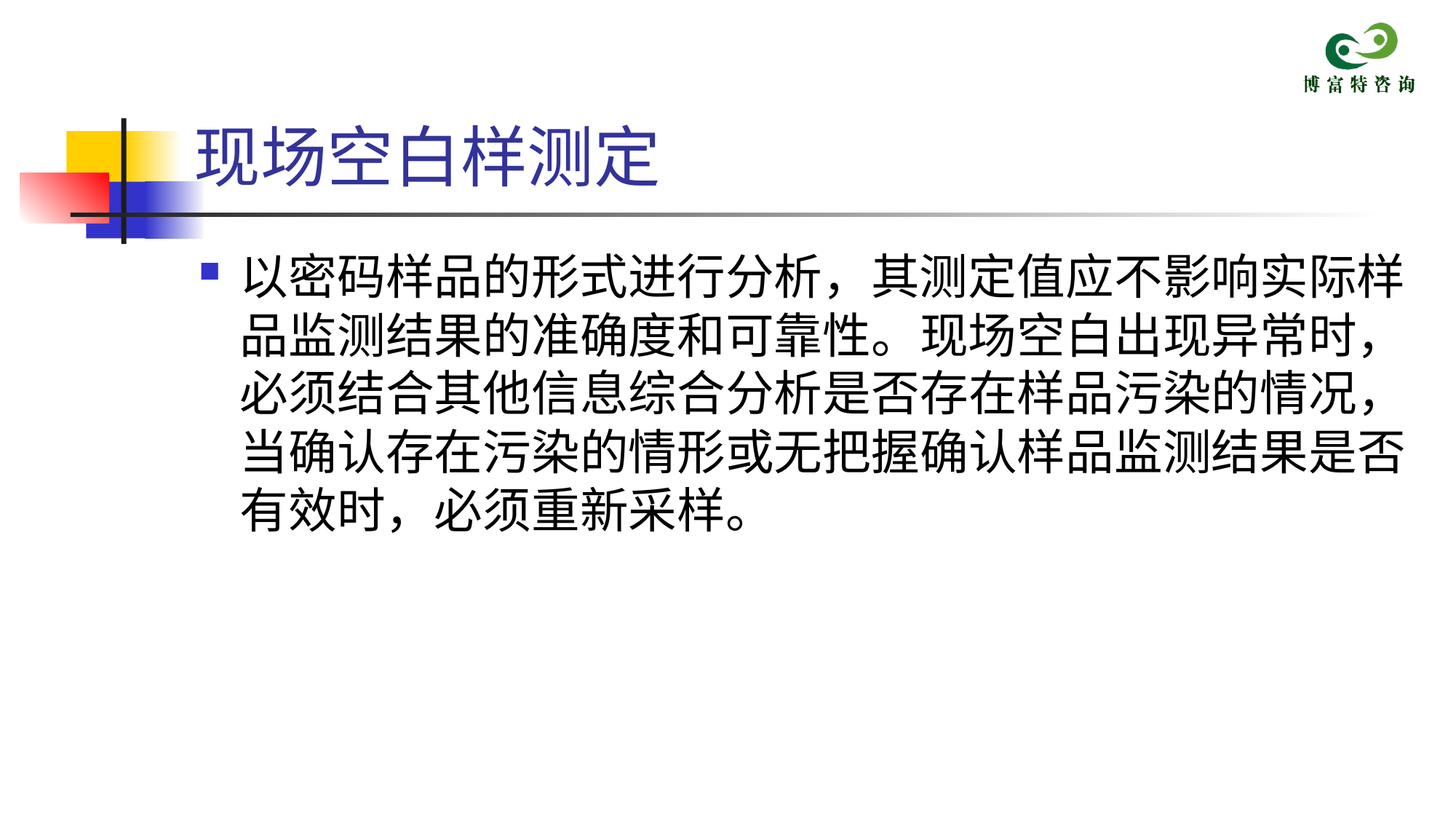

# 现场空白样测定
以密码样品的形式进行分析，其测定值应不影响实际样品监测结果的准确度和可靠性。现场空白出现异常时，必须结合其他信息综合分析是否存在样品污染的情况，当确认存在污染的情形或无把握确认样品监测结果是否有效时，必须重新采样。